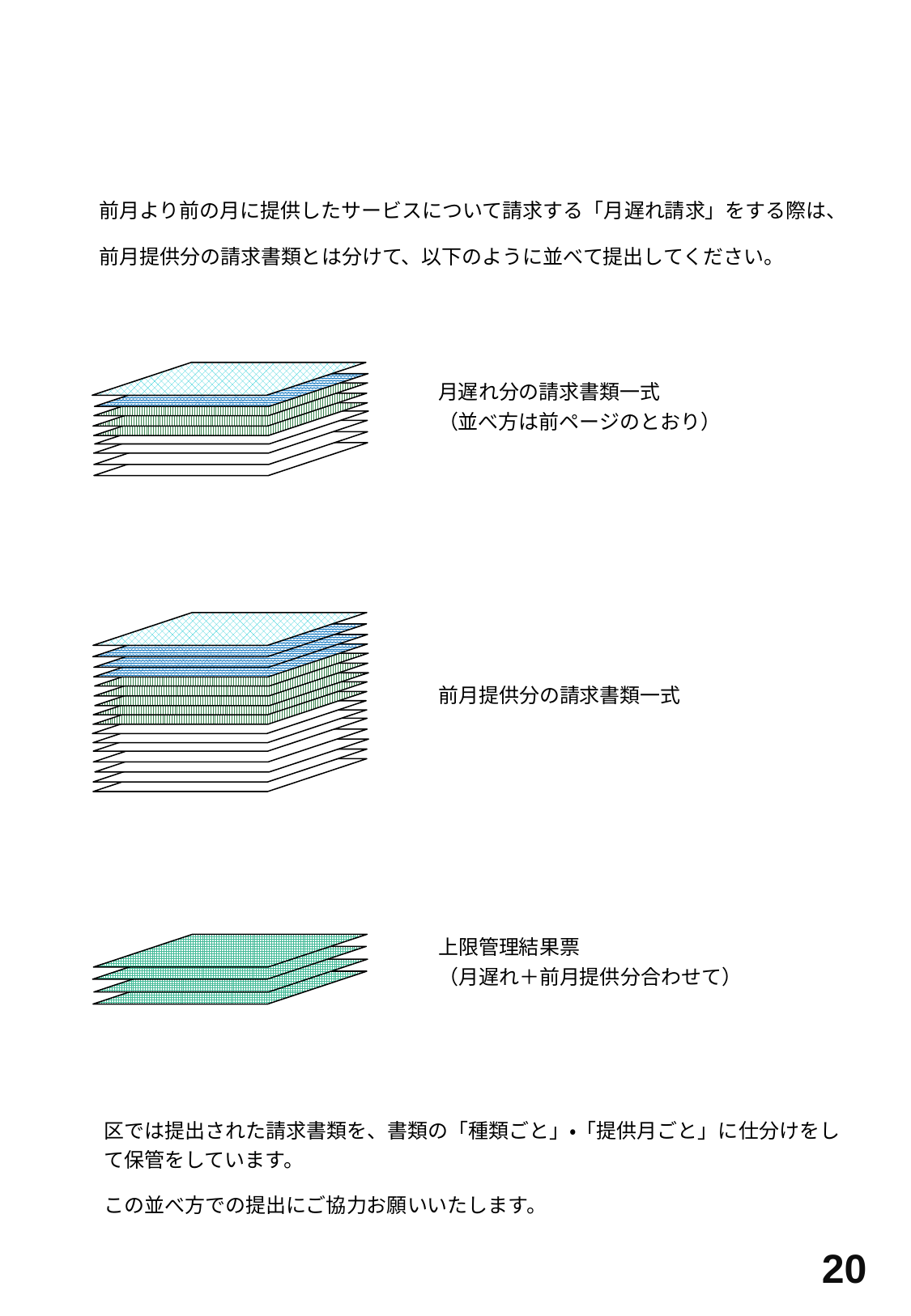

前月より前の月に提供したサービスについて請求する「月遅れ請求」をする際は、
前月提供分の請求書類とは分けて、以下のように並べて提出してください。

月遅れ分の請求書類一式
（並べ方は前ページのとおり）

前月提供分の請求書類一式

上限管理結果票
（月遅れ＋前月提供分合わせて）

区では提出された請求書類を、書類の「種類ごと」・「提供月ごと」に仕分けをして保管をしています。
この並べ方での提出にご協力お願いいたします。
20